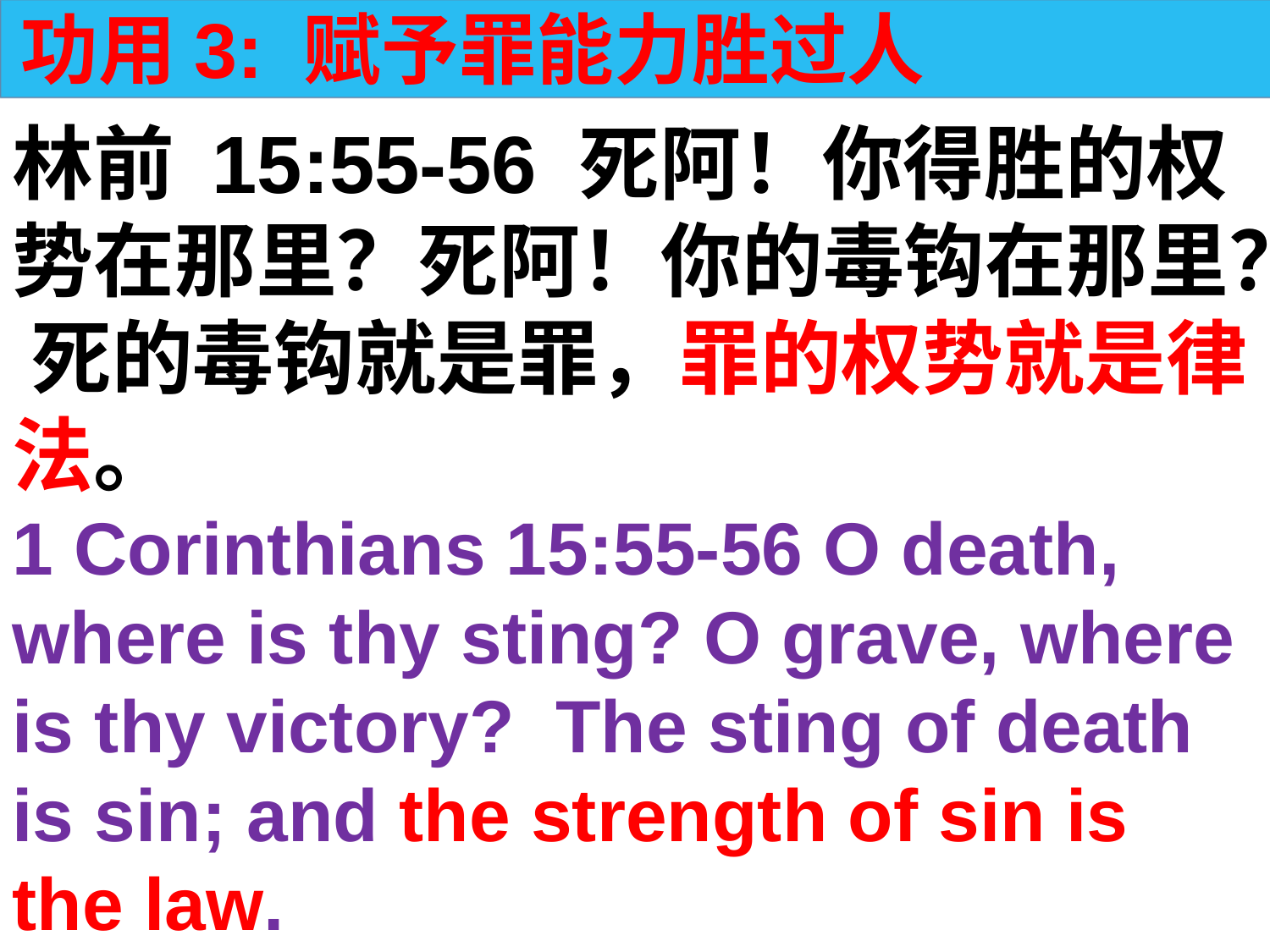

功用3: 赋予罪能力胜过人
林前 15:55-56 死阿！你得胜的权势在那里？死阿！你的毒钩在那里？ 死的毒钩就是罪，罪的权势就是律法。
1 Corinthians 15:55-56 O death, where is thy sting? O grave, where is thy victory?  The sting of death is sin; and the strength of sin is the law.